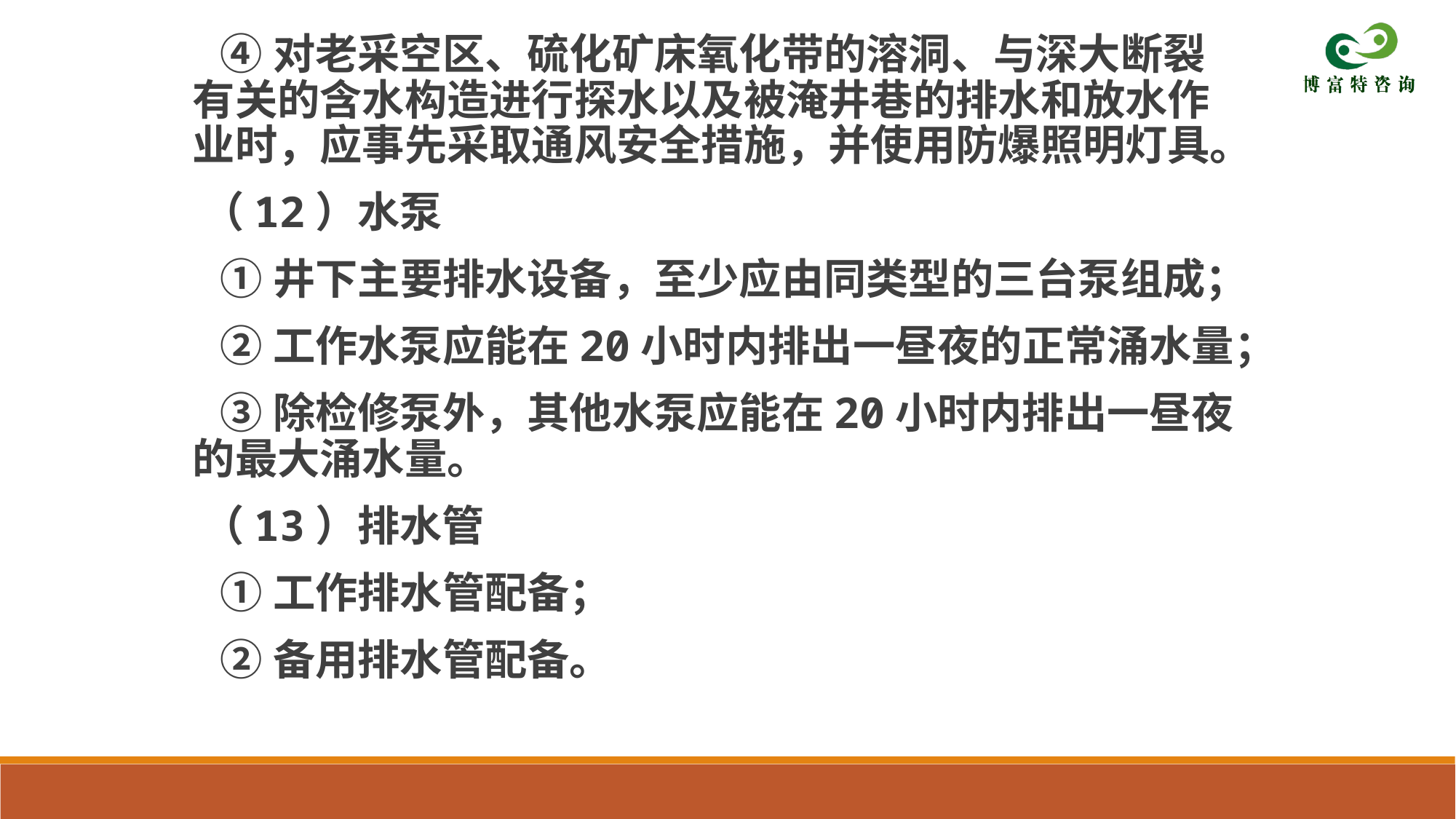

④对老采空区、硫化矿床氧化带的溶洞、与深大断裂有关的含水构造进行探水以及被淹井巷的排水和放水作业时，应事先采取通风安全措施，并使用防爆照明灯具。
 （12）水泵
    ①井下主要排水设备，至少应由同类型的三台泵组成；
    ②工作水泵应能在20小时内排出一昼夜的正常涌水量；
    ③除检修泵外，其他水泵应能在20小时内排出一昼夜的最大涌水量。
 （13）排水管
    ①工作排水管配备；
    ②备用排水管配备。